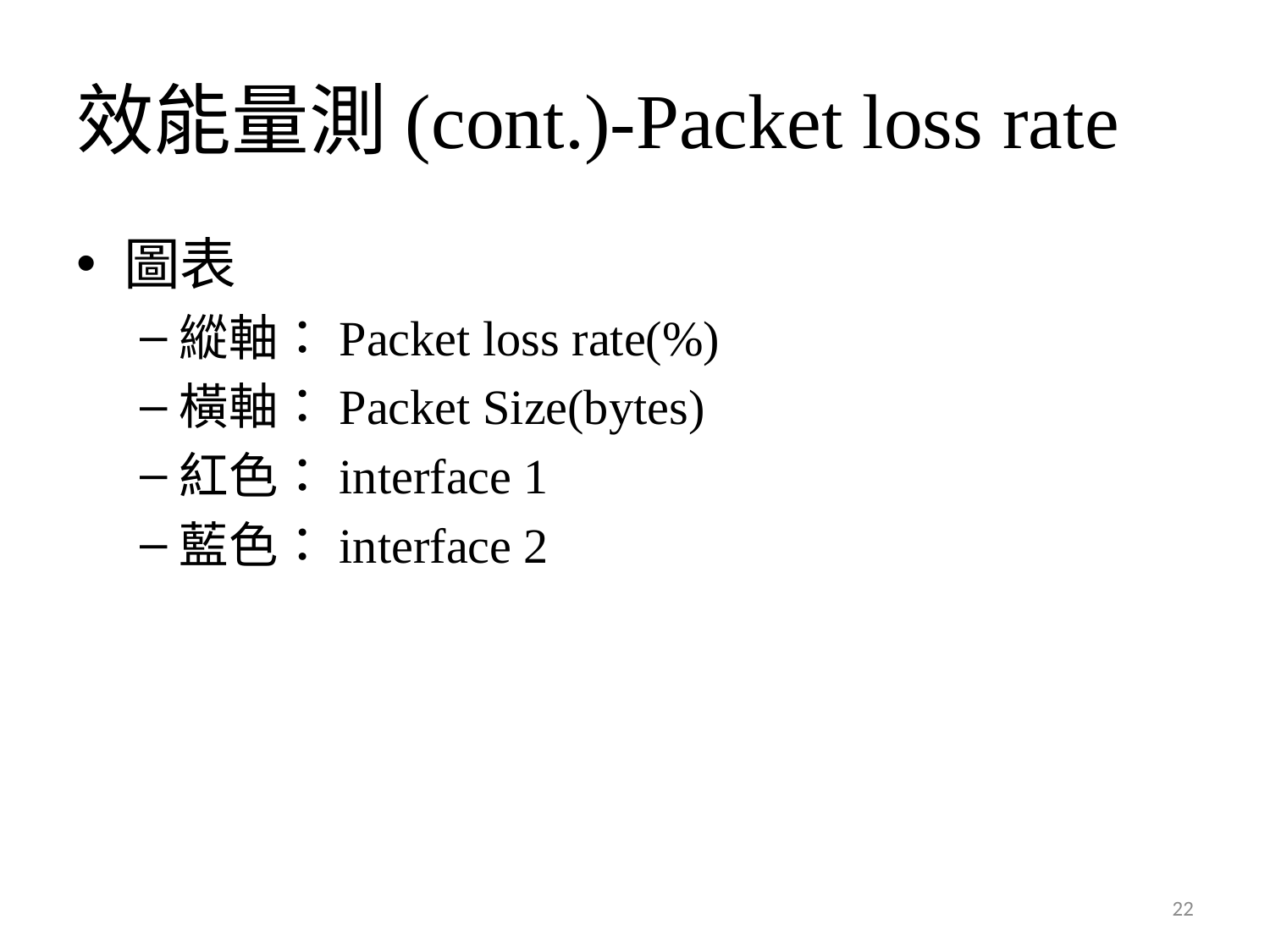

# 效能量測(cont.)-Packet loss rate
圖表
縱軸：Packet loss rate(%)
橫軸：Packet Size(bytes)
紅色：interface 1
藍色：interface 2

22